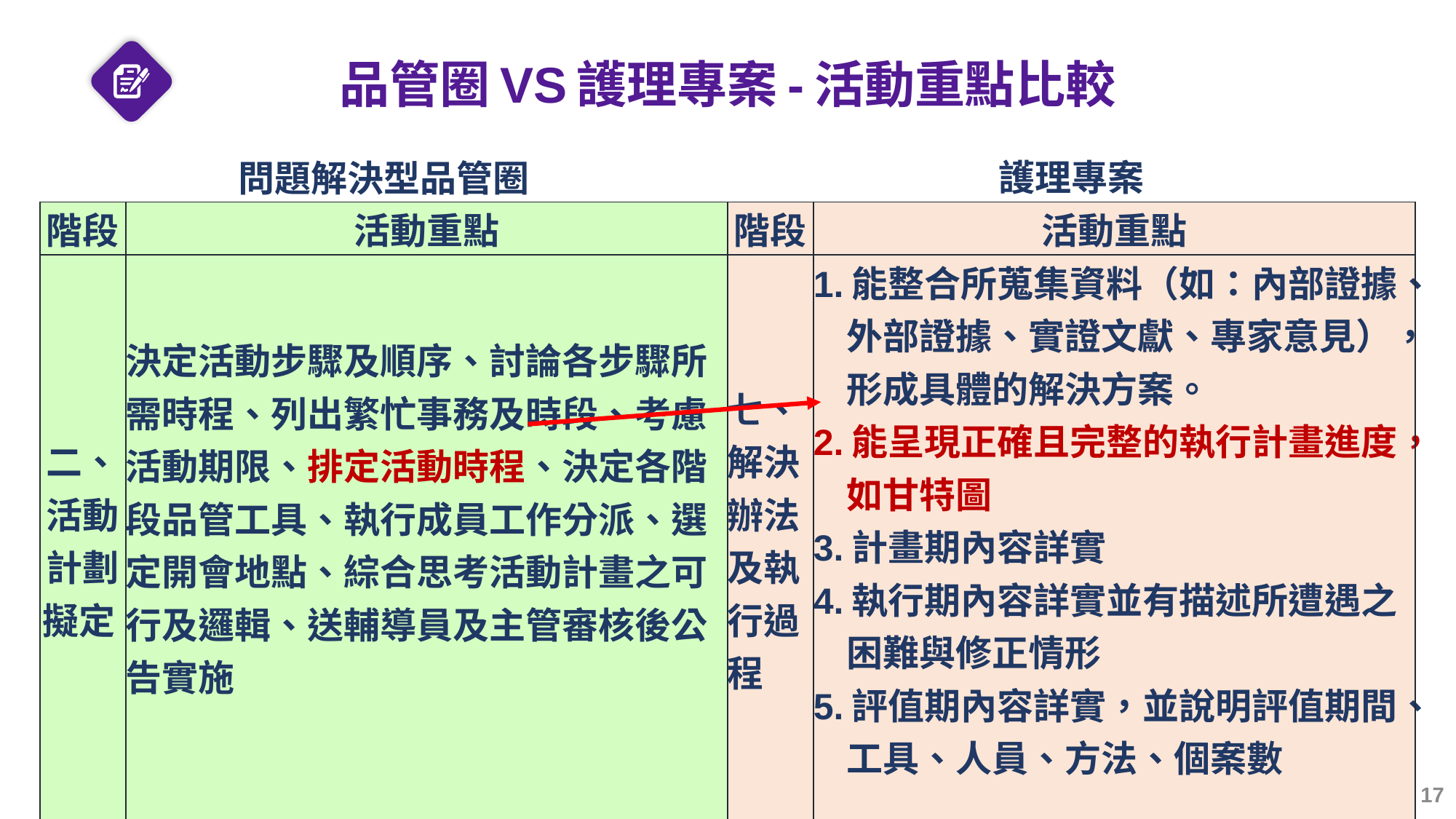

品管圈VS護理專案-活動重點比較
| 問題解決型品管圈 | 問題解決型品管圈 | 護理專案 | 護理專案 |
| --- | --- | --- | --- |
| 階段 | 活動重點 | 階段 | 活動重點 |
| 二、 活動計劃擬定 | 決定活動步驟及順序、討論各步驟所需時程、列出繁忙事務及時段、考慮活動期限、排定活動時程、決定各階段品管工具、執行成員工作分派、選定開會地點、綜合思考活動計畫之可行及邏輯、送輔導員及主管審核後公告實施 | 七、解決辦法及執行過程 | 1.能整合所蒐集資料（如：內部證據、外部證據、實證文獻、專家意見），形成具體的解決方案。 2.能呈現正確且完整的執行計畫進度，如甘特圖 3.計畫期內容詳實 4.執行期內容詳實並有描述所遭遇之困難與修正情形 5.評值期內容詳實，並說明評值期間、工具、人員、方法、個案數 |
17